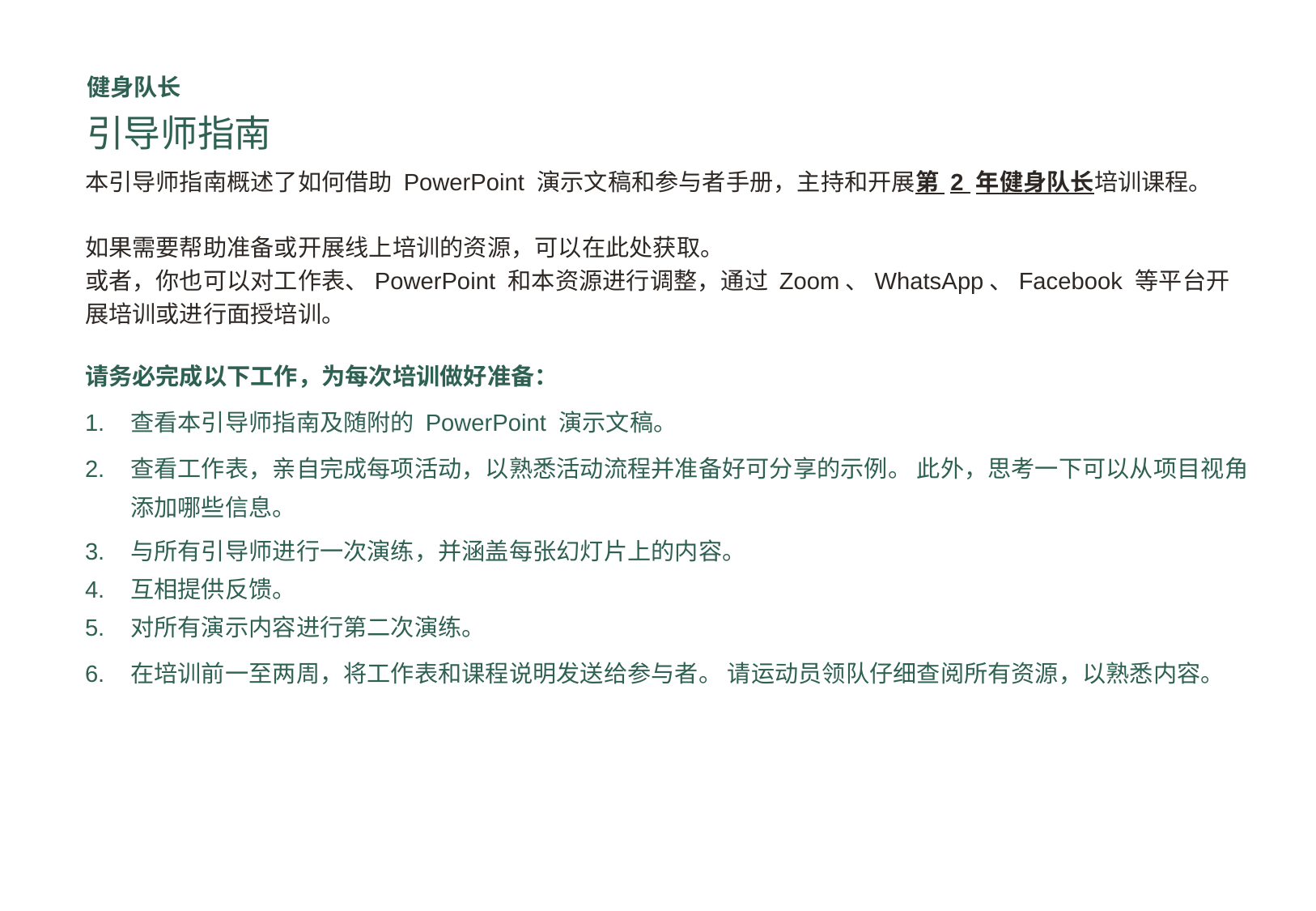

健身队长
引导师指南
本引导师指南概述了如何借助 PowerPoint 演示文稿和参与者手册，主持和开展第 2 年健身队长培训课程。
如果需要帮助准备或开展线上培训的资源，可以在此处获取。
或者，你也可以对工作表、PowerPoint 和本资源进行调整，通过 Zoom、WhatsApp、Facebook 等平台开展培训或进行面授培训。
请务必完成以下工作，为每次培训做好准备：
查看本引导师指南及随附的 PowerPoint 演示文稿。
查看工作表，亲自完成每项活动，以熟悉活动流程并准备好可分享的示例。 此外，思考一下可以从项目视角添加哪些信息。
与所有引导师进行一次演练，并涵盖每张幻灯片上的内容。
互相提供反馈。
对所有演示内容进行第二次演练。
在培训前一至两周，将工作表和课程说明发送给参与者。 请运动员领队仔细查阅所有资源，以熟悉内容。